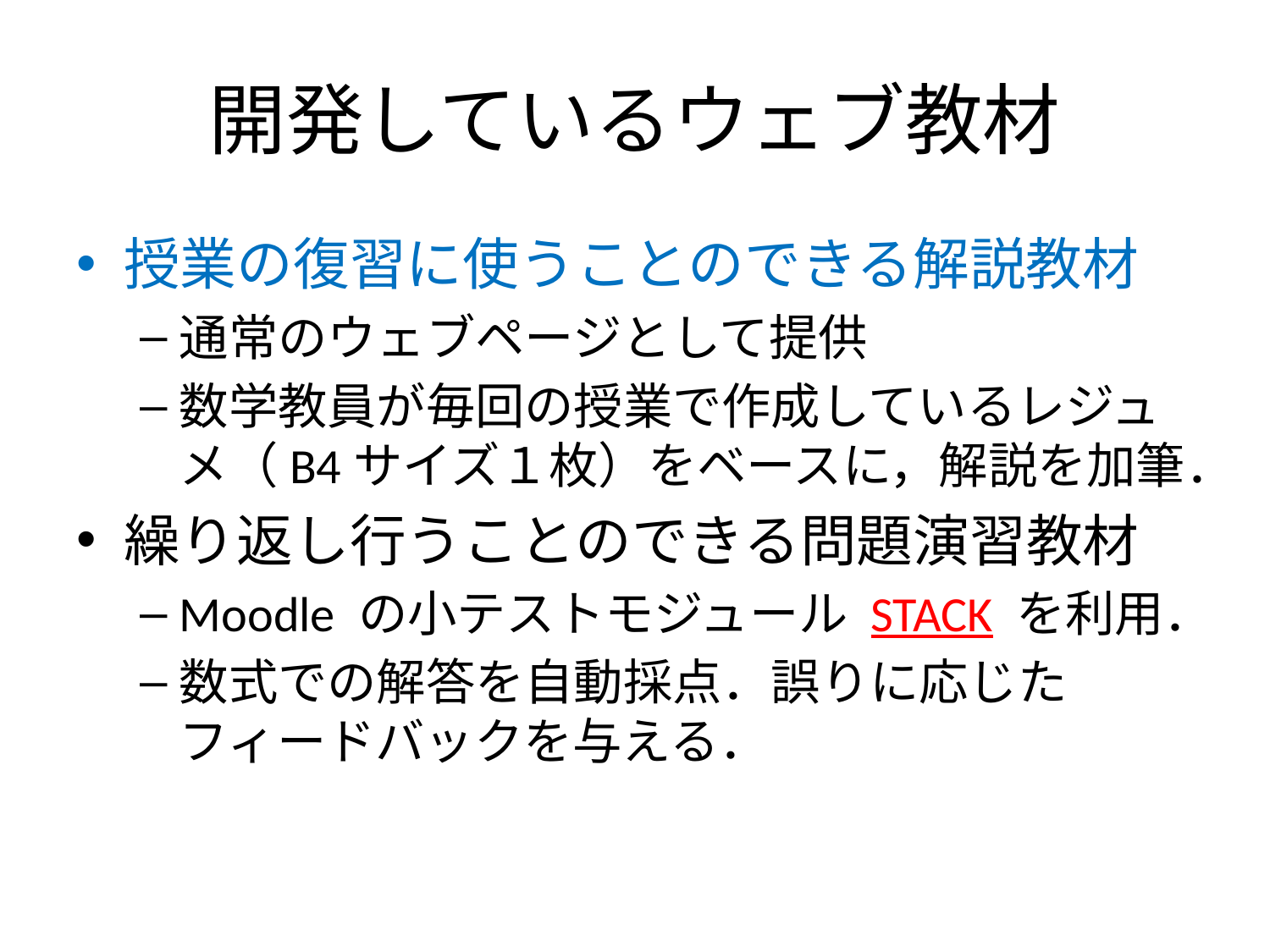

# 開発しているウェブ教材
授業の復習に使うことのできる解説教材
通常のウェブページとして提供
数学教員が毎回の授業で作成しているレジュメ（B4サイズ１枚）をベースに，解説を加筆．
繰り返し行うことのできる問題演習教材
Moodle の小テストモジュール STACK を利用．
数式での解答を自動採点．誤りに応じたフィードバックを与える．